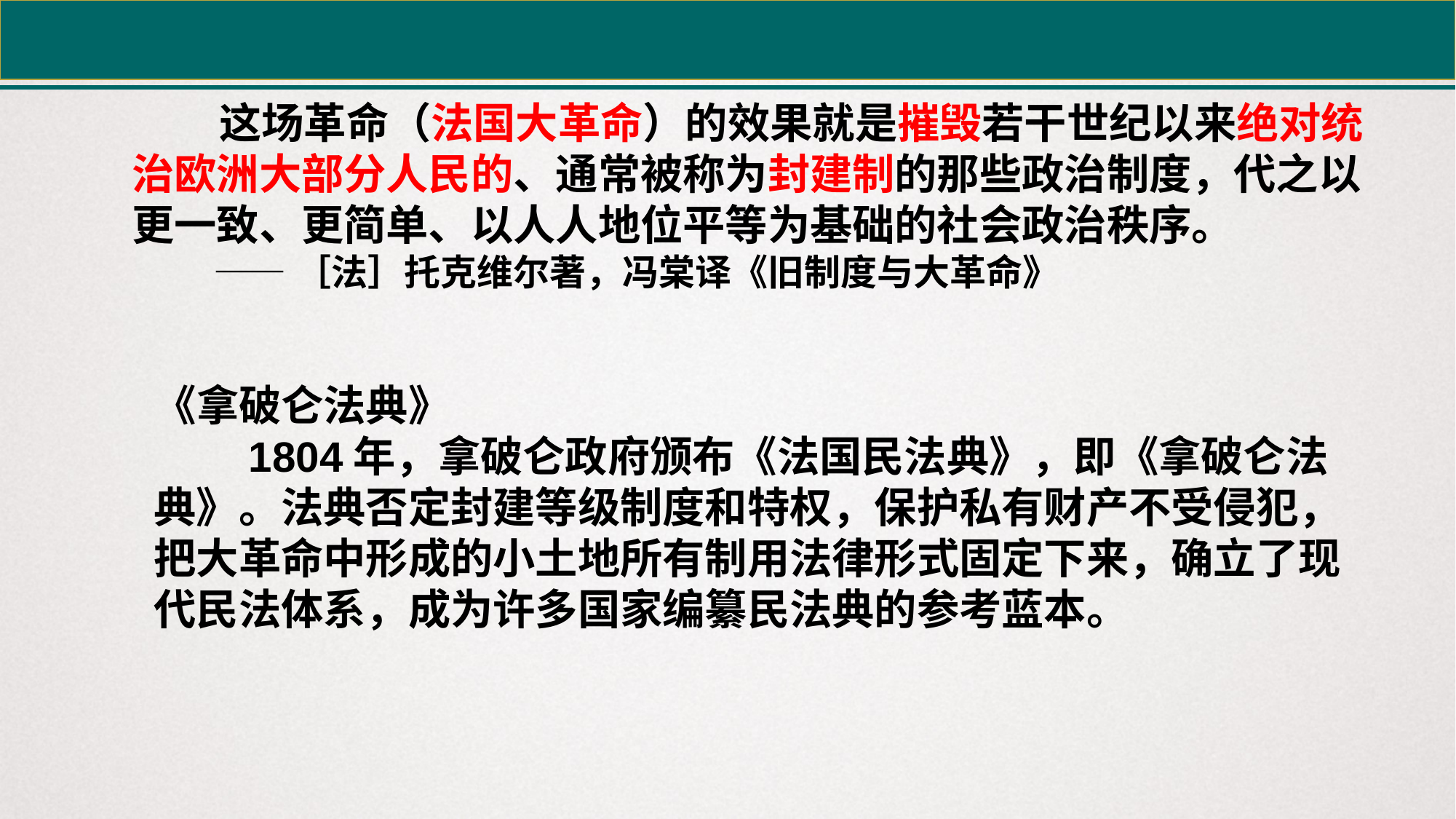

这场革命（法国大革命）的效果就是摧毁若干世纪以来绝对统治欧洲大部分人民的、通常被称为封建制的那些政治制度，代之以更一致、更简单、以人人地位平等为基础的社会政治秩序。
          ——［法］托克维尔著，冯棠译《旧制度与大革命》

《拿破仑法典》
        1804年，拿破仑政府颁布《法国民法典》，即《拿破仑法典》。法典否定封建等级制度和特权，保护私有财产不受侵犯，把大革命中形成的小土地所有制用法律形式固定下来，确立了现代民法体系，成为许多国家编纂民法典的参考蓝本。